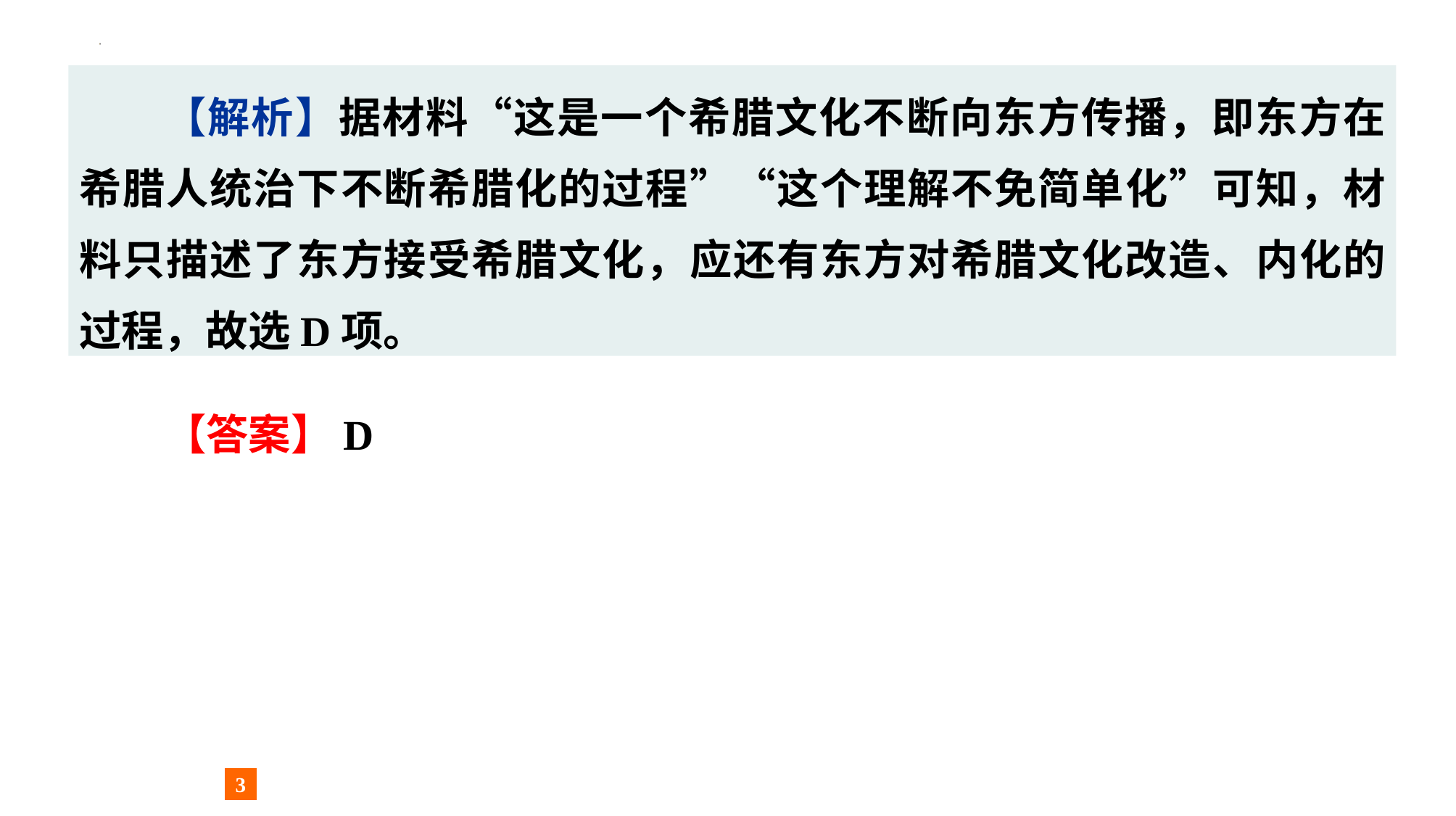

【解析】据材料“这是一个希腊文化不断向东方传播，即东方在希腊人统治下不断希腊化的过程”“这个理解不免简单化”可知，材料只描述了东方接受希腊文化，应还有东方对希腊文化改造、内化的过程，故选D项。
【答案】D
3